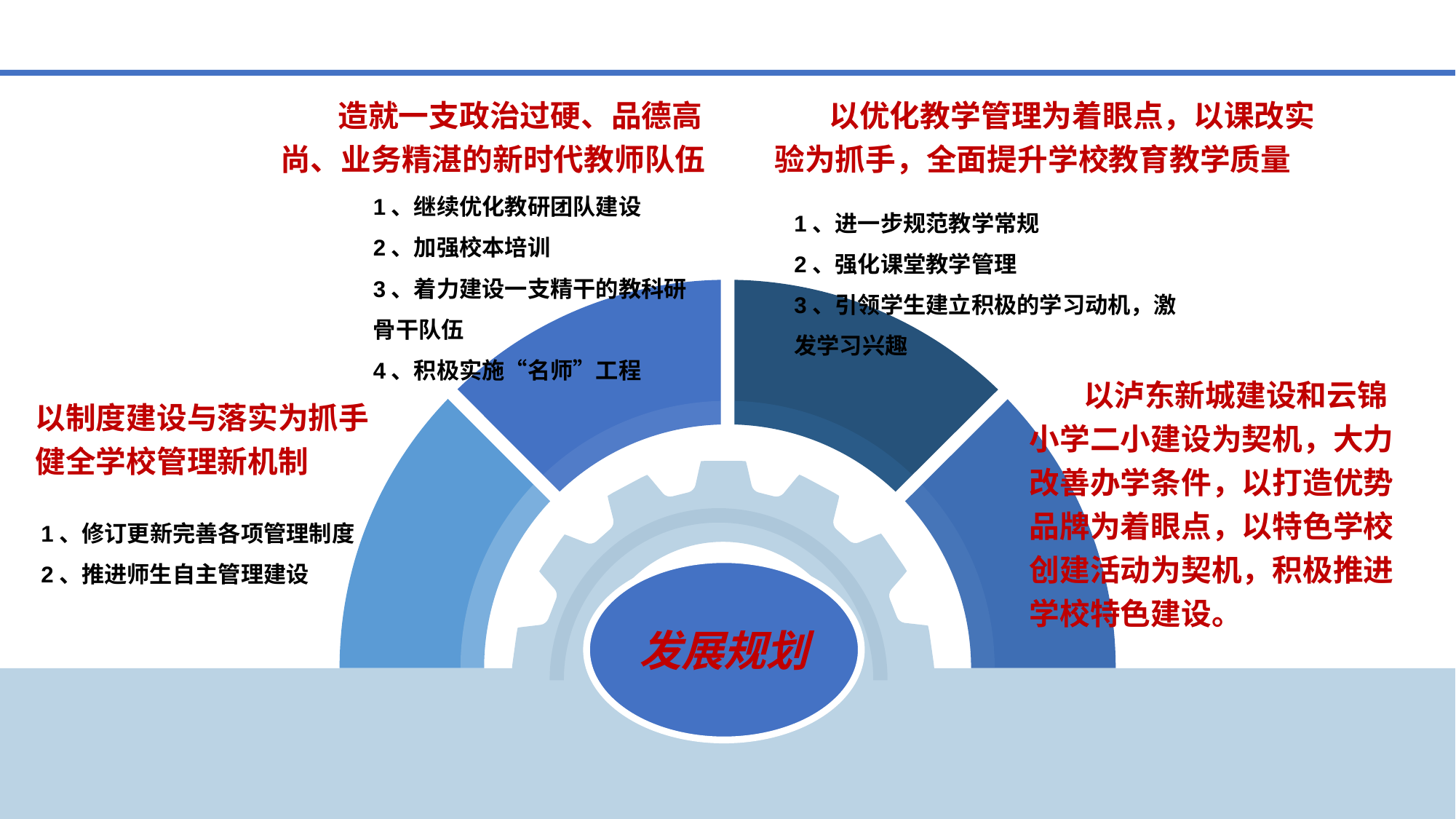

造就一支政治过硬、品德高尚、业务精湛的新时代教师队伍
1、继续优化教研团队建设
2、加强校本培训
3、着力建设一支精干的教科研骨干队伍
4、积极实施“名师”工程
以优化教学管理为着眼点，以课改实验为抓手，全面提升学校教育教学质量
1、进一步规范教学常规
2、强化课堂教学管理
3、引领学生建立积极的学习动机，激发学习兴趣

以泸东新城建设和云锦小学二小建设为契机，大力改善办学条件，以打造优势品牌为着眼点，以特色学校创建活动为契机，积极推进学校特色建设。
以制度建设与落实为抓手
健全学校管理新机制
1、修订更新完善各项管理制度
2、推进师生自主管理建设

发展规划